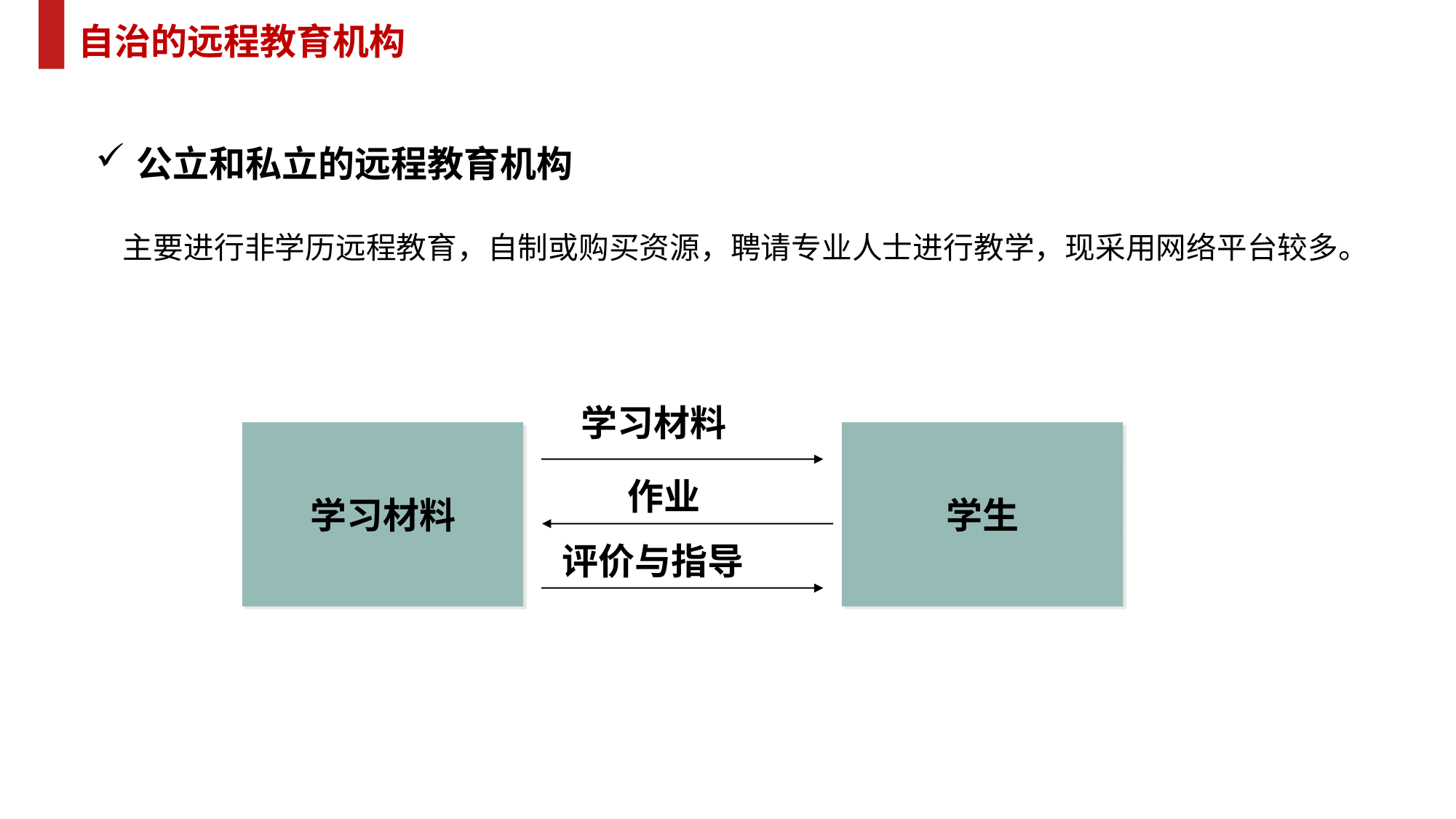

自治的远程教育机构
公立和私立的远程教育机构

   主要进行非学历远程教育，自制或购买资源，聘请专业人士进行教学，现采用网络平台较多。
学习材料
学习材料
学生

作业

评价与指导